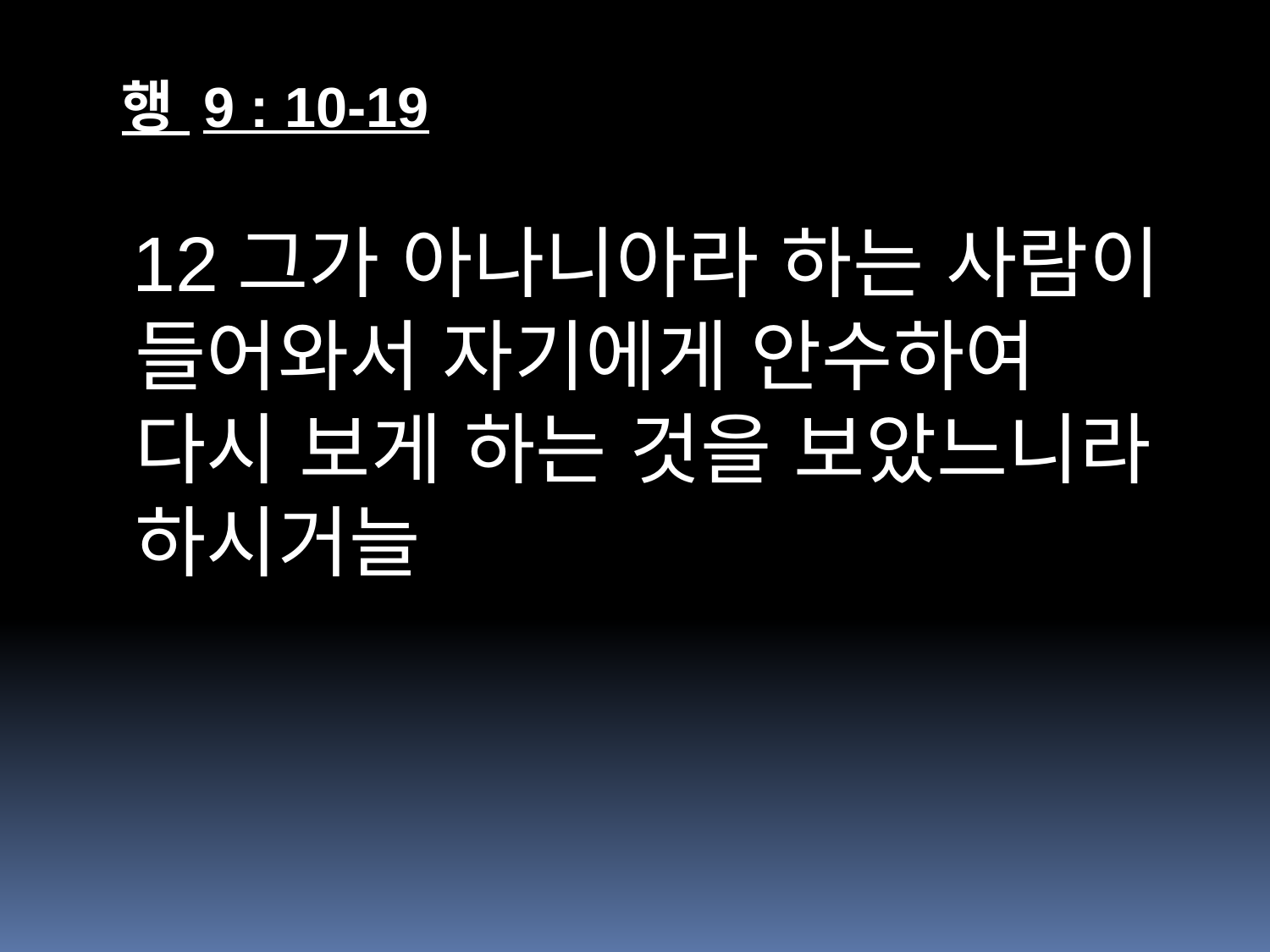

행 9 : 10-19

  12그가 아나니아라 하는 사람이 들어와서 자기에게 안수하여 다시 보게 하는 것을 보았느니라 하시거늘